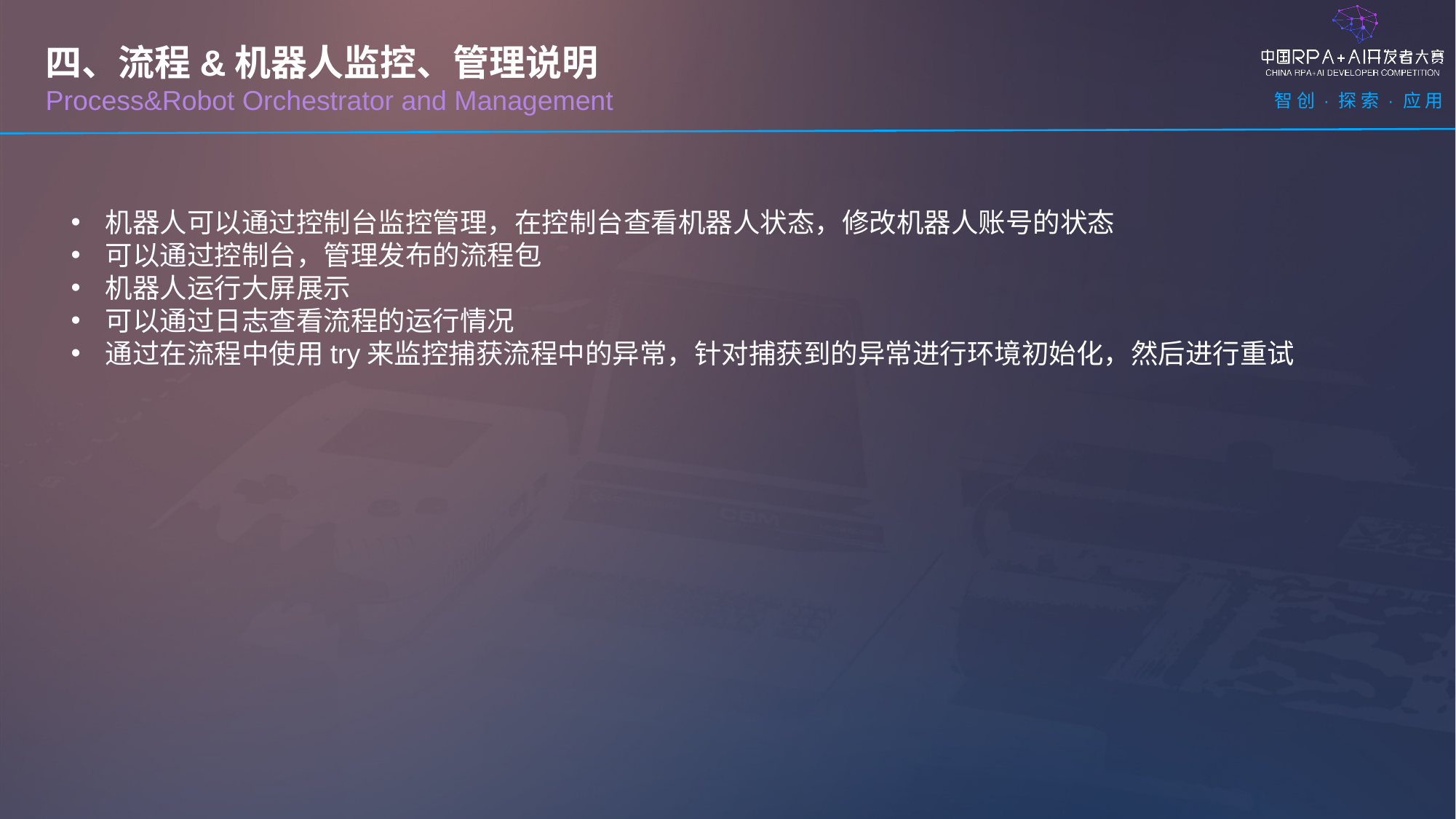

四、流程&机器人监控、管理说明
Process&Robot Orchestrator and Management
机器人可以通过控制台监控管理，在控制台查看机器人状态，修改机器人账号的状态
可以通过控制台，管理发布的流程包
机器人运行大屏展示
可以通过日志查看流程的运行情况
通过在流程中使用try来监控捕获流程中的异常，针对捕获到的异常进行环境初始化，然后进行重试